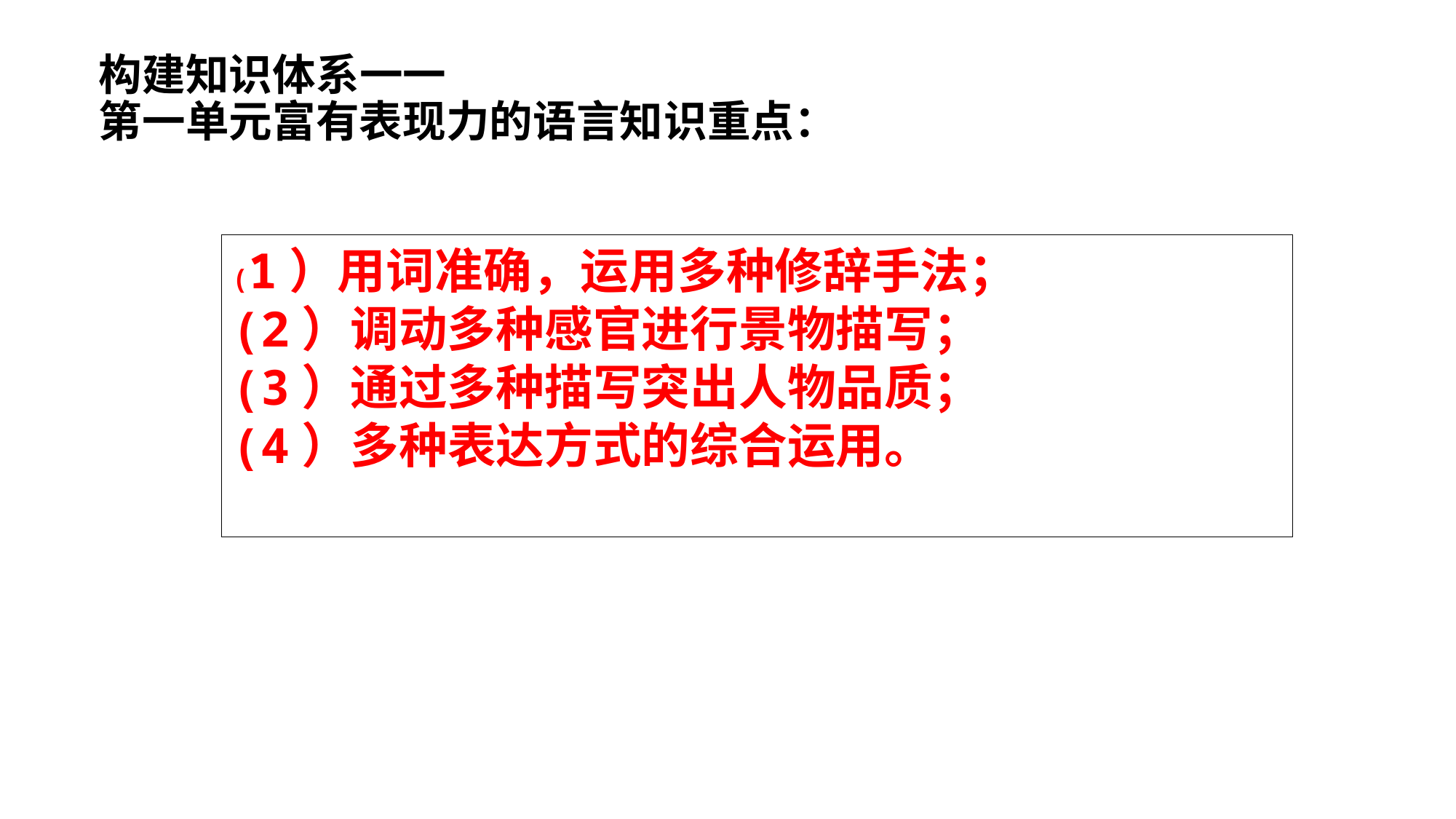

# 构建知识体系一一 第一单元富有表现力的语言知识重点：

(1）用词准确，运用多种修辞手法；
(2）调动多种感官进行景物描写；
(3）通过多种描写突出人物品质；
(4）多种表达方式的综合运用。